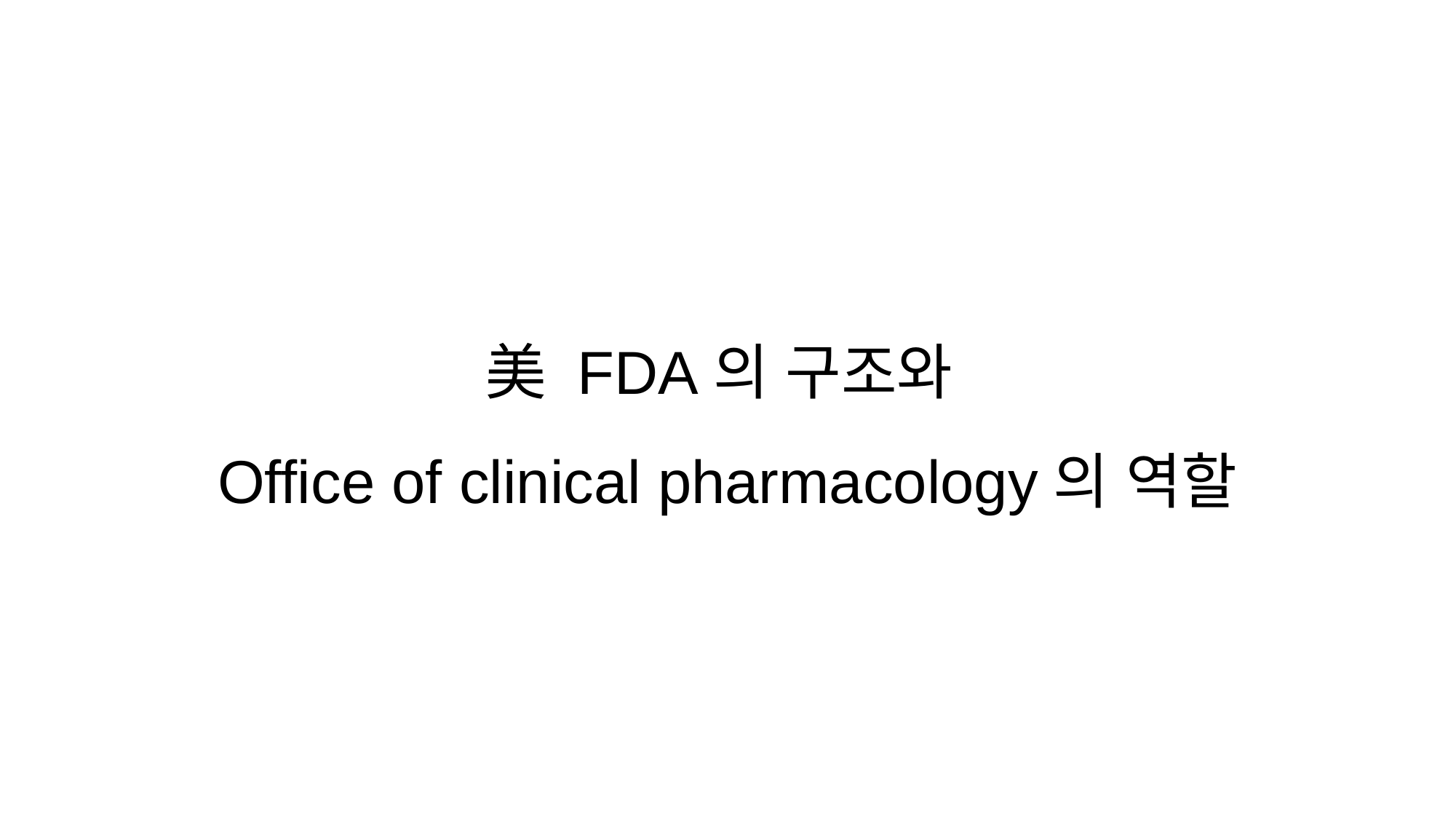

# 美 FDA의 구조와 Office of clinical pharmacology의 역할